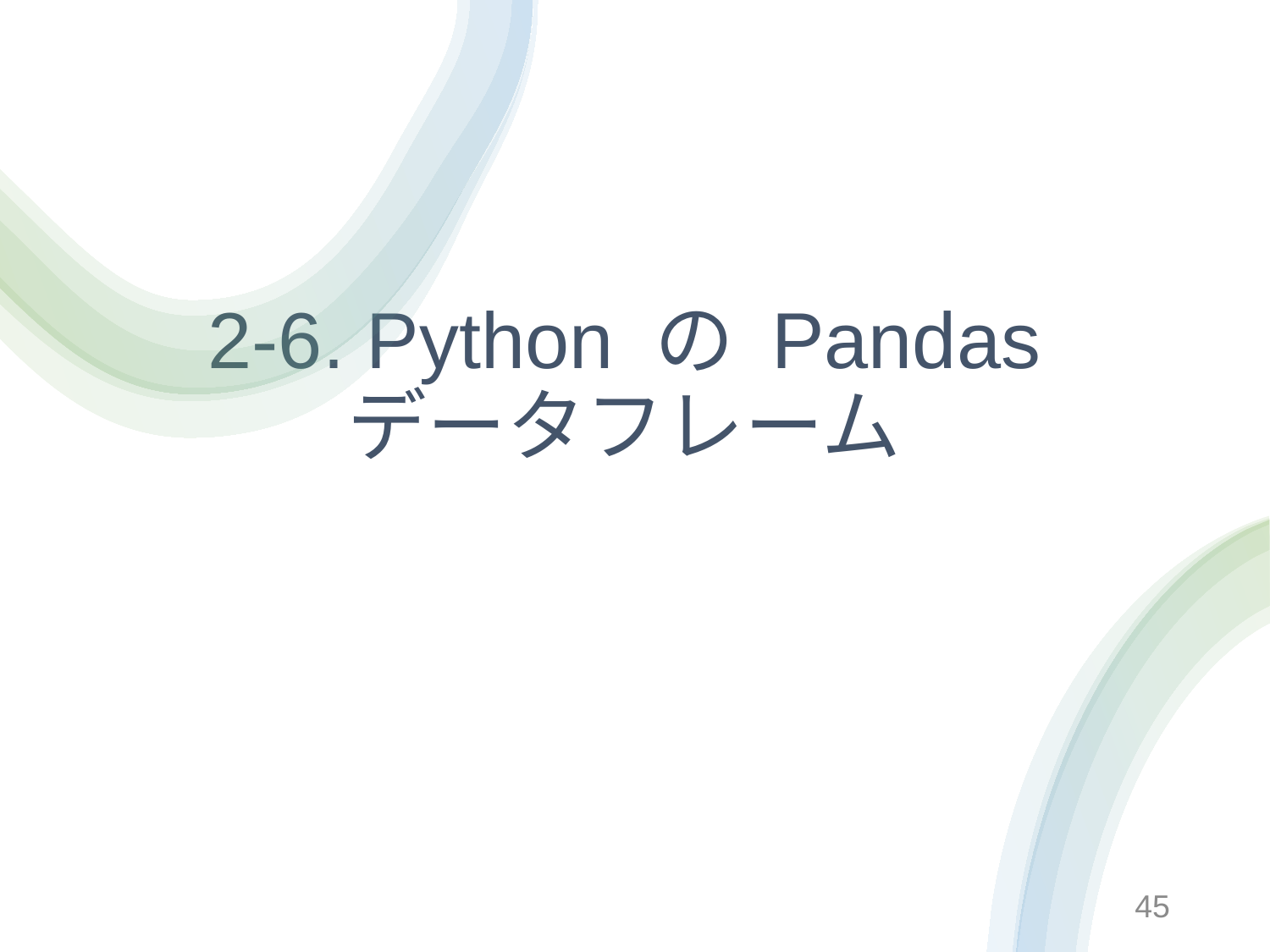

# 2-6. Python の Pandas データフレーム

45